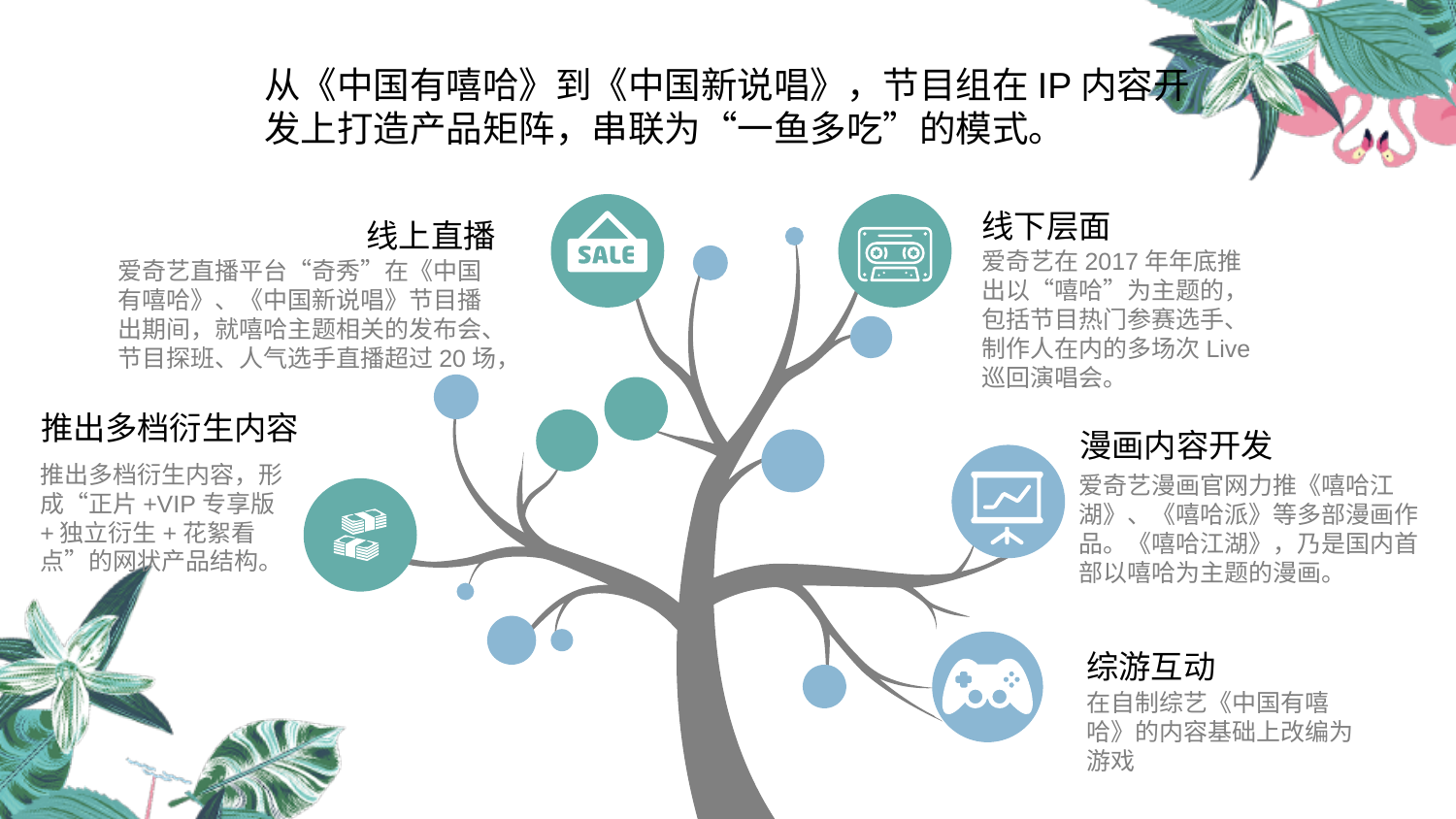

从《中国有嘻哈》到《中国新说唱》，节目组在IP内容开发上打造产品矩阵，串联为“一鱼多吃”的模式。

线下层面
爱奇艺在2017年年底推出以“嘻哈”为主题的，包括节目热门参赛选手、制作人在内的多场次Live巡回演唱会。
线上直播
爱奇艺直播平台“奇秀”在《中国有嘻哈》、《中国新说唱》节目播出期间，就嘻哈主题相关的发布会、节目探班、人气选手直播超过20场，
推出多档衍生内容
推出多档衍生内容，形成“正片+VIP专享版+独立衍生+花絮看点”的网状产品结构。
漫画内容开发
爱奇艺漫画官网力推《嘻哈江湖》、《嘻哈派》等多部漫画作品。《嘻哈江湖》，乃是国内首部以嘻哈为主题的漫画。

综游互动

在自制综艺《中国有嘻哈》的内容基础上改编为游戏